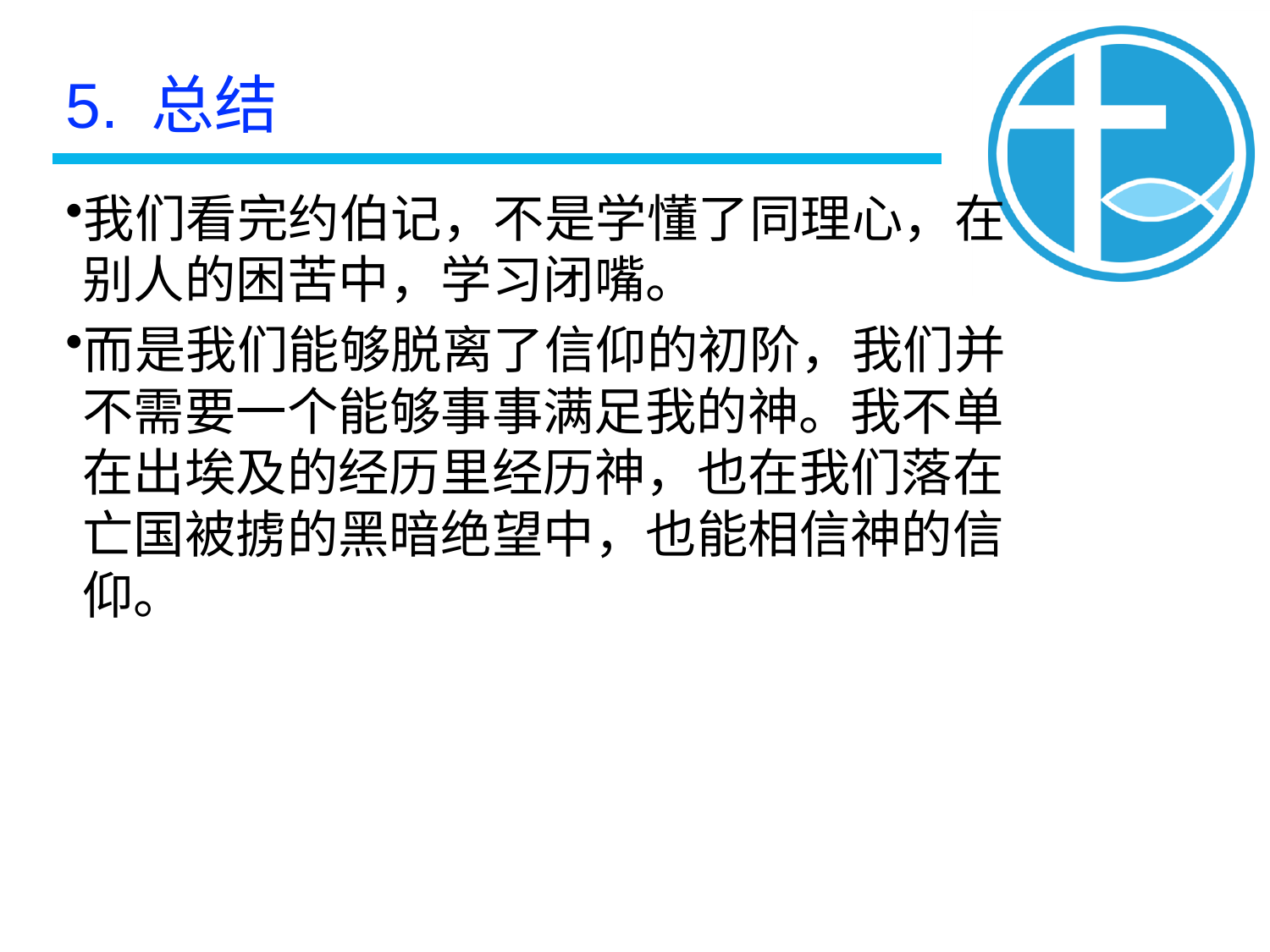

5. 总结
我们看完约伯记，不是学懂了同理心，在别人的困苦中，学习闭嘴。
而是我们能够脱离了信仰的初阶，我们并不需要一个能够事事满足我的神。我不单在出埃及的经历里经历神，也在我们落在亡国被掳的黑暗绝望中，也能相信神的信仰。